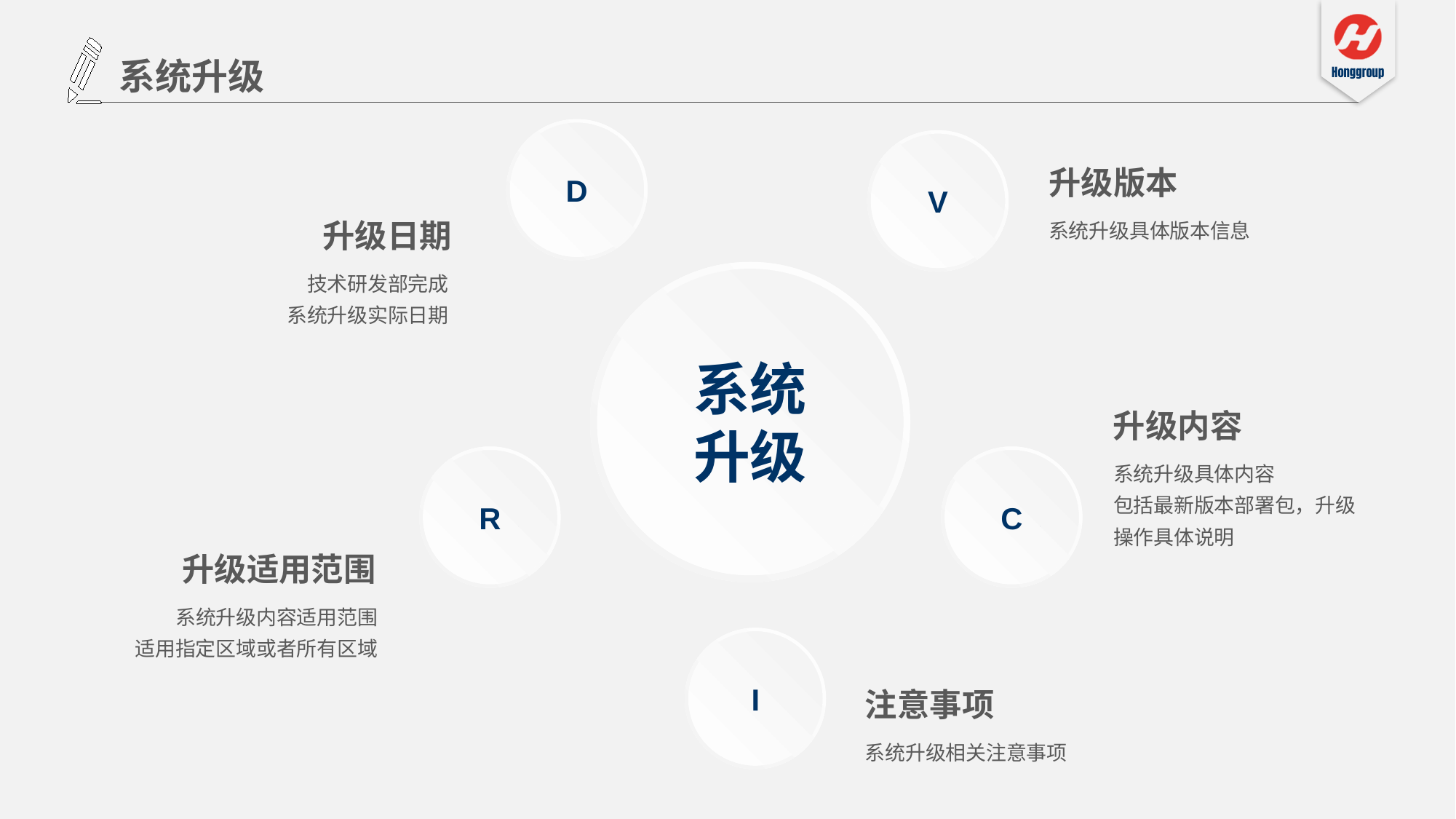

系统升级

D

V

升级版本
系统升级具体版本信息
升级日期
技术研发部完成
系统升级实际日期

系统
升级

升级内容

R

C

系统升级具体内容
包括最新版本部署包，升级操作具体说明
升级适用范围
系统升级内容适用范围
适用指定区域或者所有区域

I

注意事项
系统升级相关注意事项